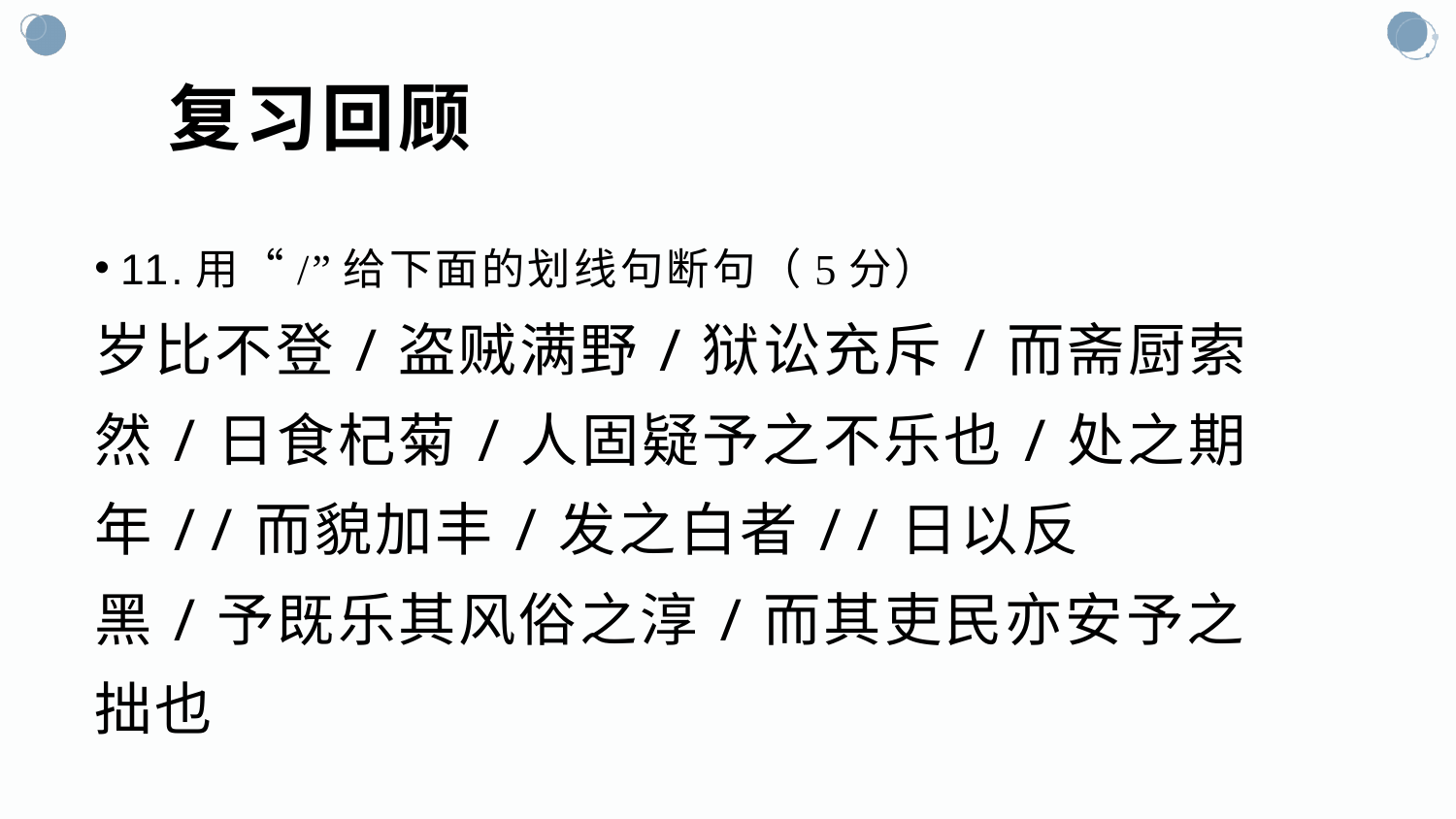

# 复习回顾

11.用“/”给下面的划线句断句（5分）
岁比不登/盗贼满野/狱讼充斥/而斋厨索然/日食杞菊/人固疑予之不乐也/处之期年//而貌加丰/发之白者//日以反黑/予既乐其风俗之淳/而其吏民亦安予之拙也